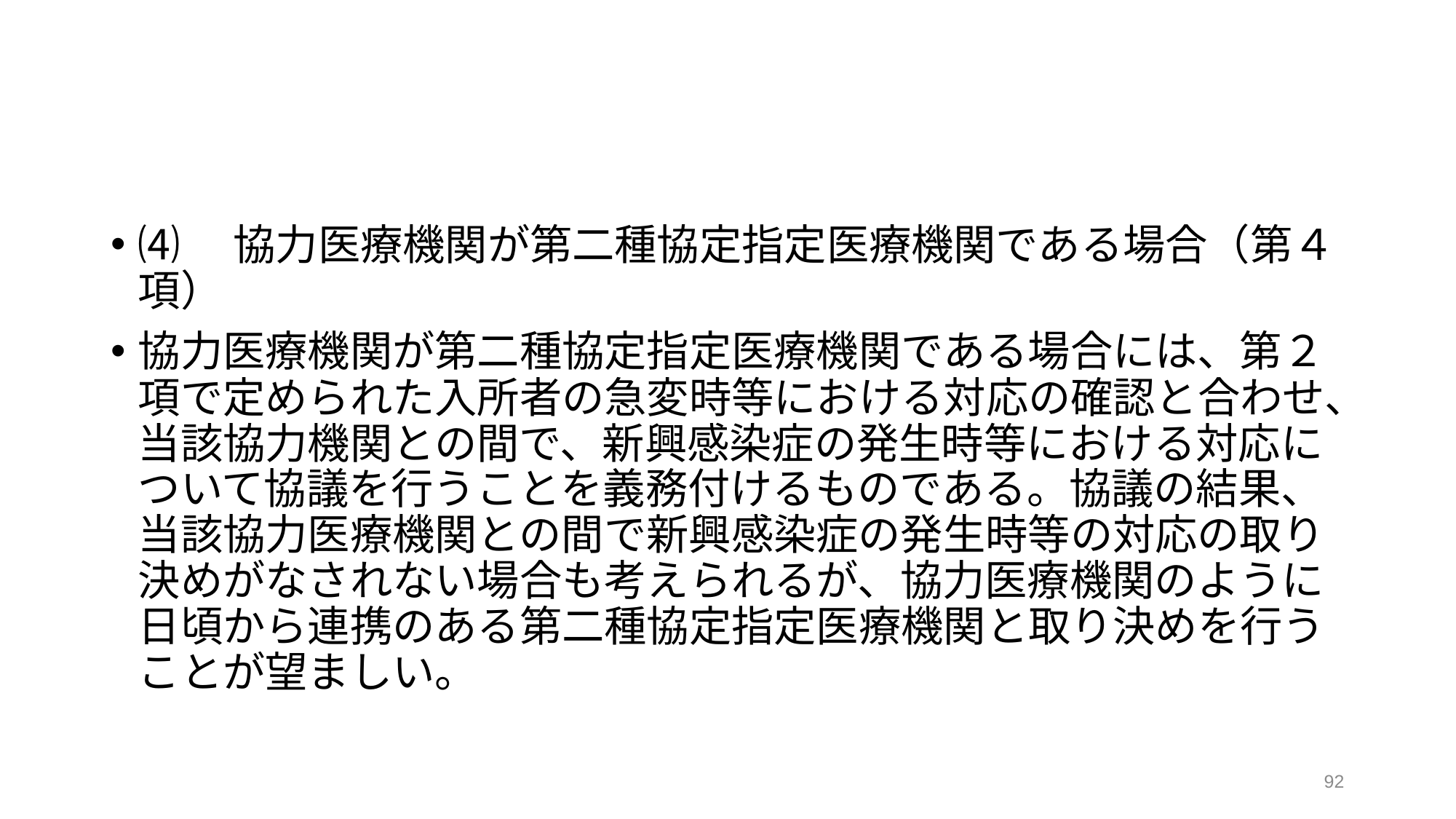

#
⑷　協力医療機関が第二種協定指定医療機関である場合（第４項）
協力医療機関が第二種協定指定医療機関である場合には、第２項で定められた入所者の急変時等における対応の確認と合わせ、当該協力機関との間で、新興感染症の発生時等における対応について協議を行うことを義務付けるものである。協議の結果、当該協力医療機関との間で新興感染症の発生時等の対応の取り決めがなされない場合も考えられるが、協力医療機関のように日頃から連携のある第二種協定指定医療機関と取り決めを行うことが望ましい。

92